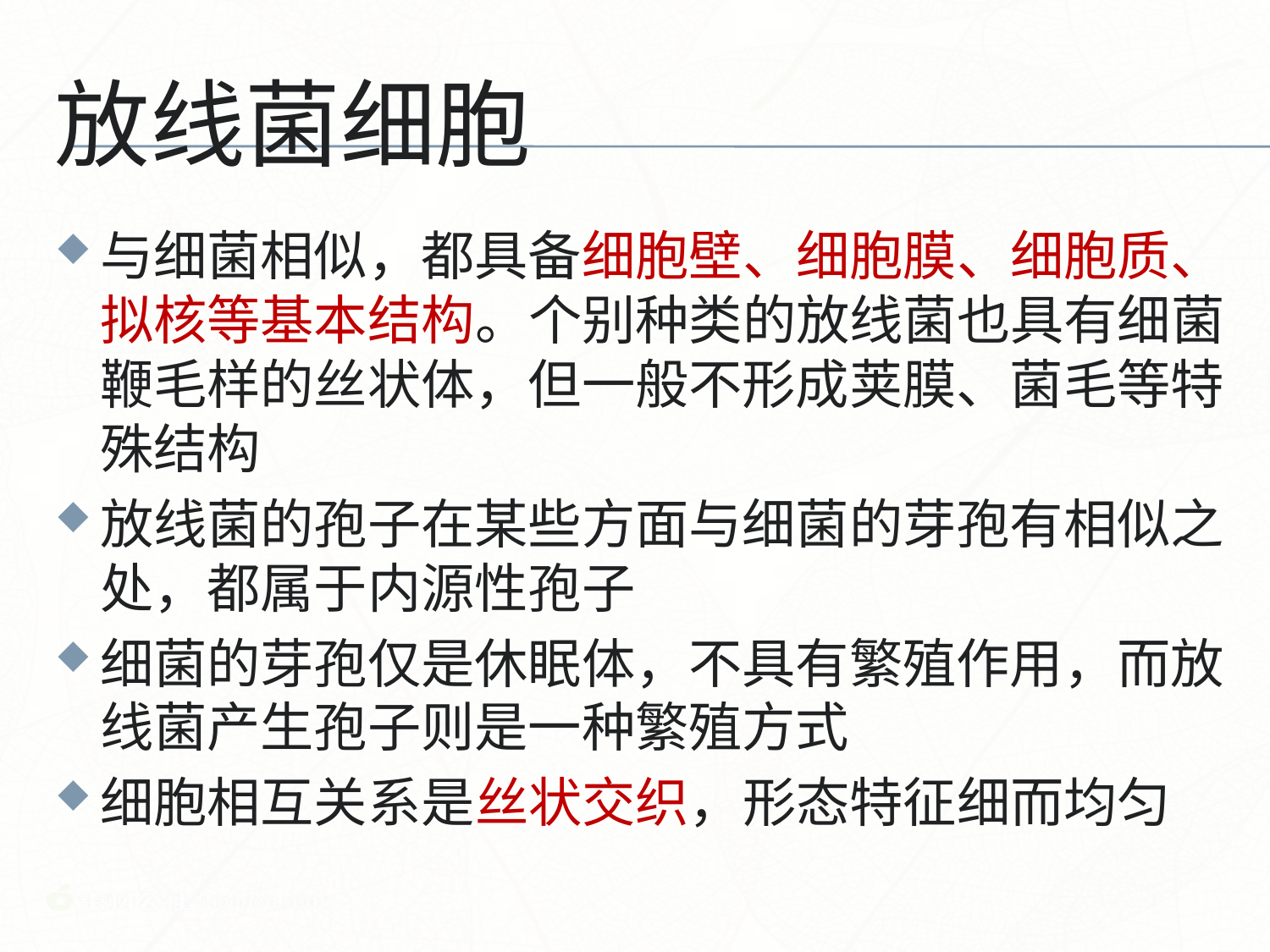

# 放线菌细胞
与细菌相似，都具备细胞壁、细胞膜、细胞质、拟核等基本结构。个别种类的放线菌也具有细菌鞭毛样的丝状体，但一般不形成荚膜、菌毛等特殊结构
放线菌的孢子在某些方面与细菌的芽孢有相似之处，都属于内源性孢子
细菌的芽孢仅是休眠体，不具有繁殖作用，而放线菌产生孢子则是一种繁殖方式
细胞相互关系是丝状交织，形态特征细而均匀